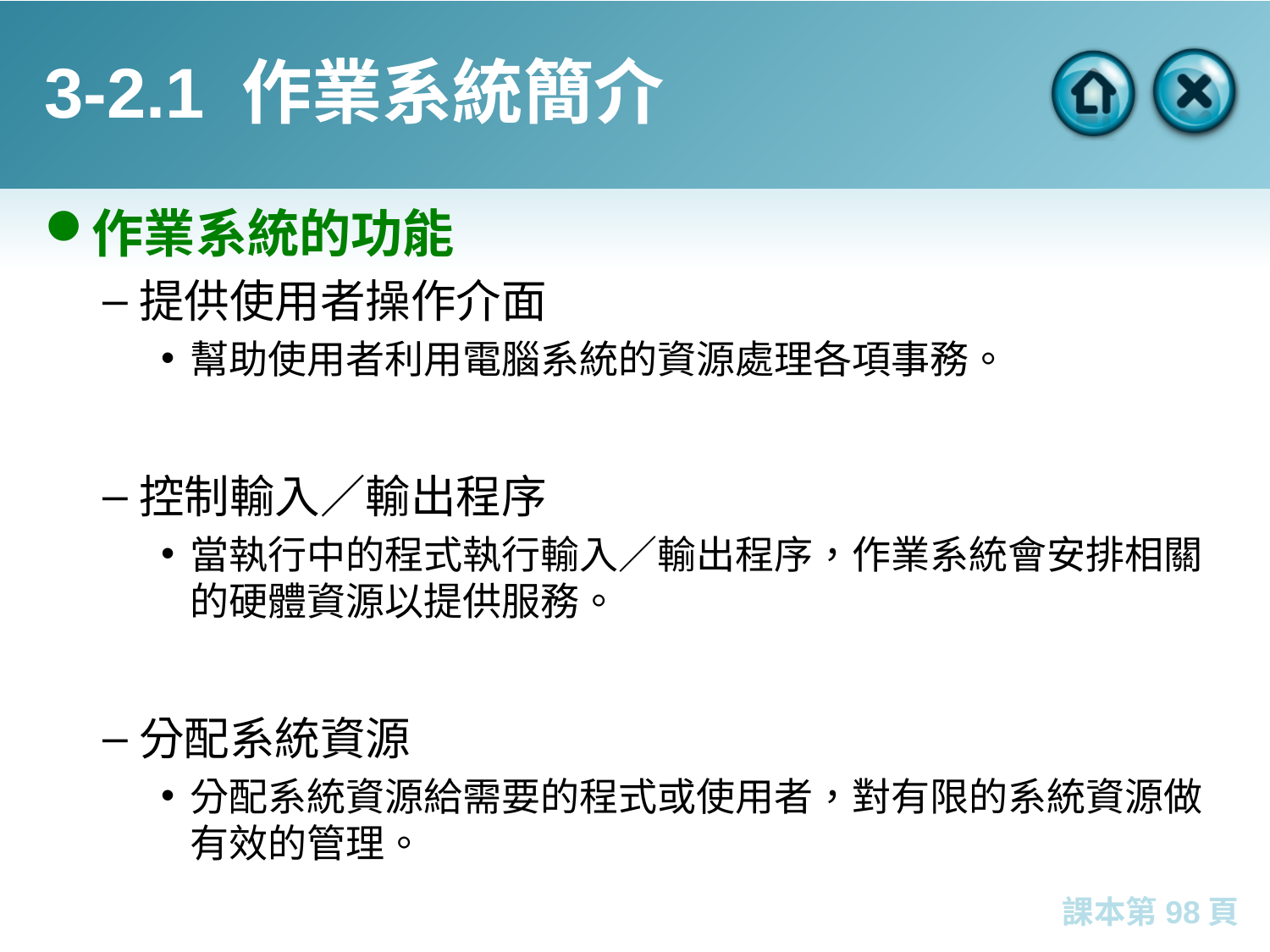

# 3-2.1 作業系統簡介
作業系統的功能
提供使用者操作介面
幫助使用者利用電腦系統的資源處理各項事務。

控制輸入／輸出程序
當執行中的程式執行輸入／輸出程序，作業系統會安排相關的硬體資源以提供服務。

分配系統資源
分配系統資源給需要的程式或使用者，對有限的系統資源做有效的管理。
課本第98頁